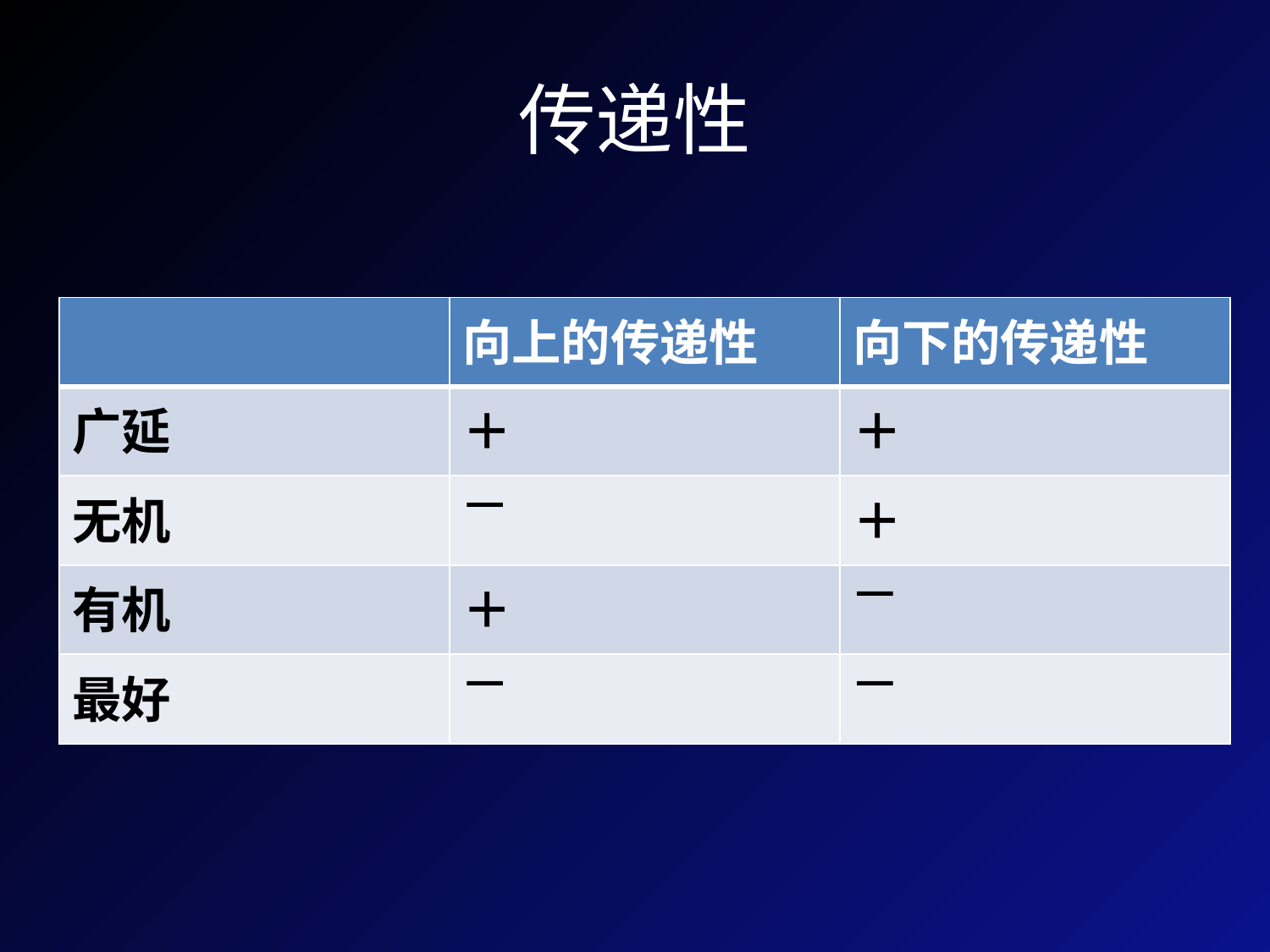

# 传递性
|  | 向上的传递性 | 向下的传递性 |
| --- | --- | --- |
| 广延 | ＋ | ＋ |
| 无机 | — | ＋ |
| 有机 | ＋ | — |
| 最好 | — | — |